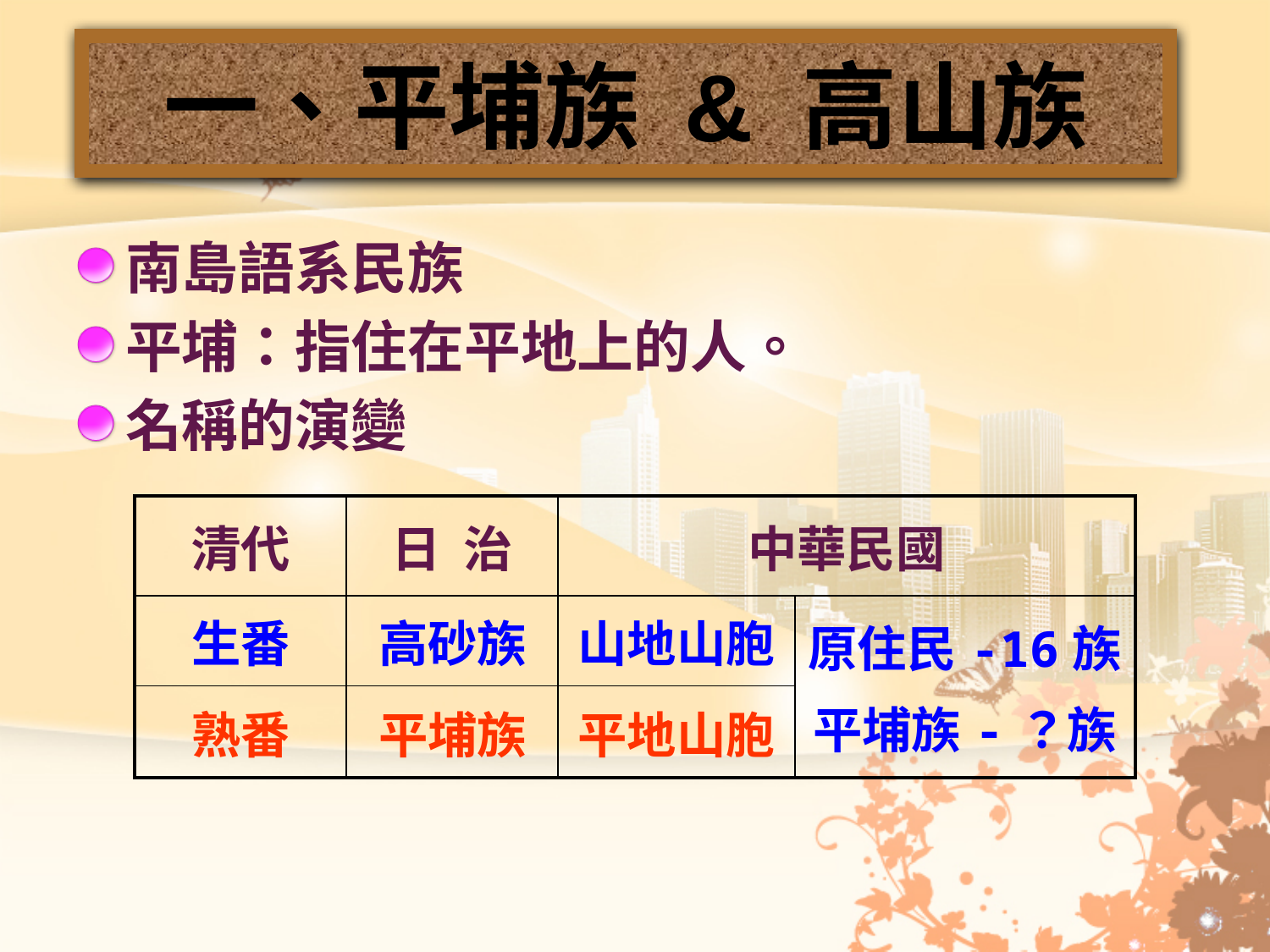

一、平埔族 & 高山族
南島語系民族
平埔：指住在平地上的人。
名稱的演變
| 清代 | 日 治 | 中華民國 |  |
| --- | --- | --- | --- |
| 生番 | 高砂族 | 山地山胞 | 原住民-16族 平埔族-？族 |
| 熟番 | 平埔族 | 平地山胞 |  |